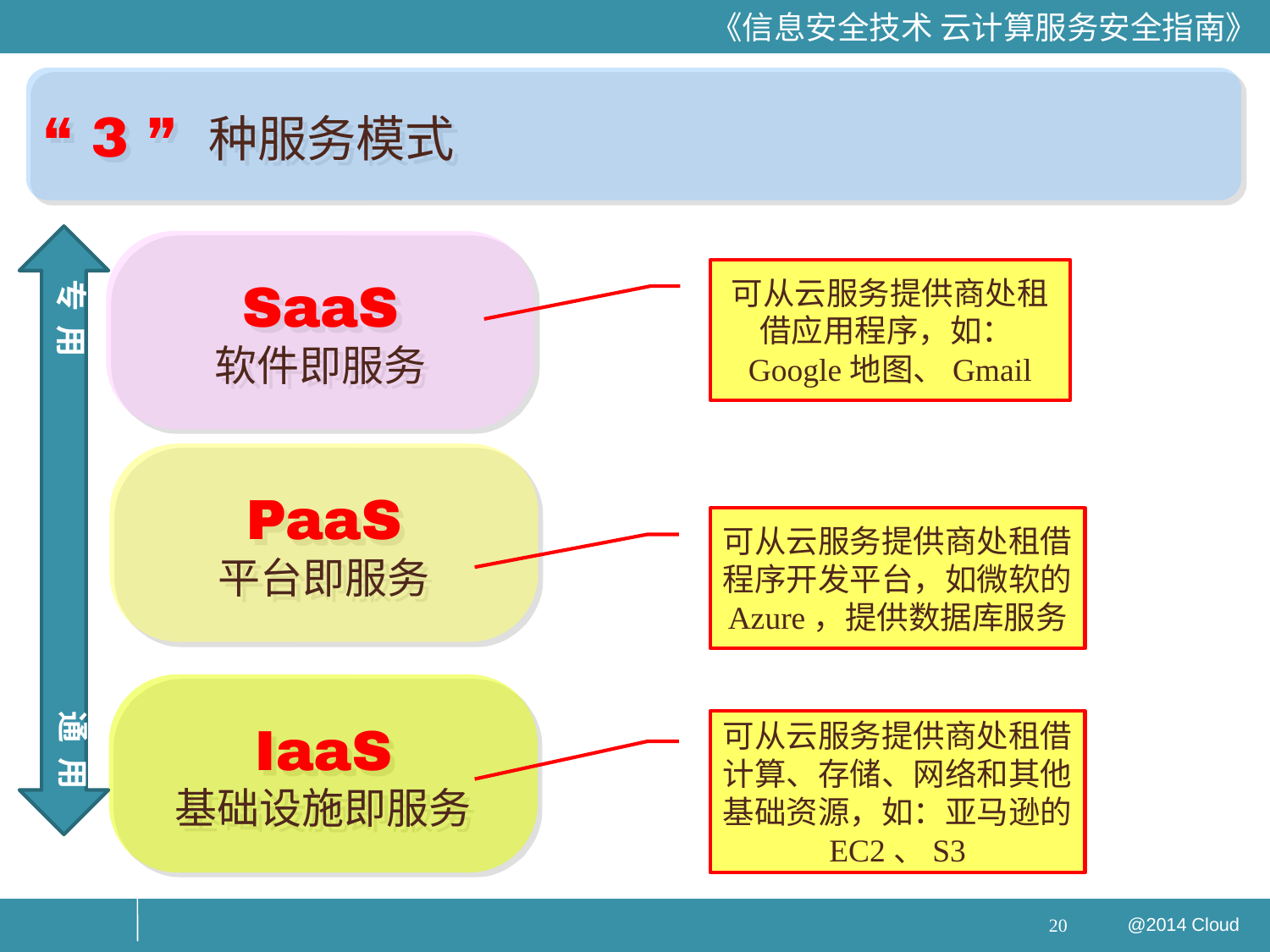

“ 3 ” 种服务模式

专  用

通  用

SaaS
软件即服务
可从云服务提供商处租借应用程序，如：Google地图、Gmail
PaaS
平台即服务
可从云服务提供商处租借程序开发平台，如微软的Azure，提供数据库服务
IaaS
基础设施即服务
可从云服务提供商处租借计算、存储、网络和其他基础资源，如：亚马逊的EC2、S3
20